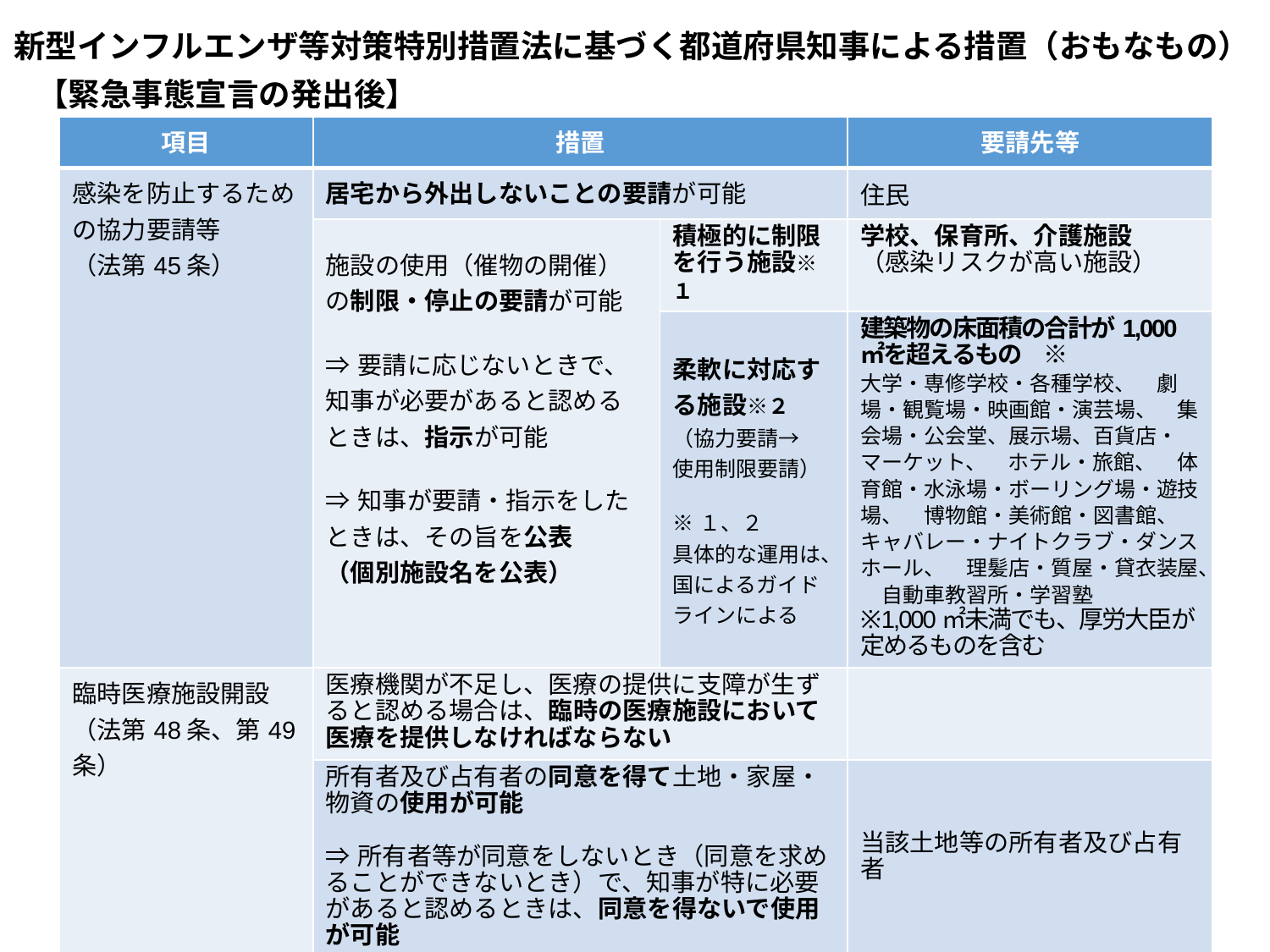

新型インフルエンザ等対策特別措置法に基づく都道府県知事による措置（おもなもの）
【緊急事態宣言の発出後】
| 項目 | 措置 |  | 要請先等 |
| --- | --- | --- | --- |
| 感染を防止するための協力要請等 （法第45条） | 居宅から外出しないことの要請が可能 |  | 住民 |
|  | 施設の使用（催物の開催）の制限・停止の要請が可能 ⇒要請に応じないときで、知事が必要があると認めるときは、指示が可能 ⇒知事が要請・指示をしたときは、その旨を公表 （個別施設名を公表） | 積極的に制限を行う施設※１ | 学校、保育所、介護施設 （感染リスクが高い施設） |
|  |  | 柔軟に対応する施設※２ （協力要請→ 使用制限要請） ※１、２ 具体的な運用は、国によるガイドラインによる | 建築物の床面積の合計が1,000㎡を超えるもの　※ 大学・専修学校・各種学校、　劇場・観覧場・映画館・演芸場、　集会場・公会堂、展示場、百貨店・マーケット、　ホテル・旅館、　体育館・水泳場・ボーリング場・遊技場、　博物館・美術館・図書館、　キャバレー・ナイトクラブ・ダンスホール、　理髪店・質屋・貸衣装屋、　自動車教習所・学習塾 ※1,000㎡未満でも、厚労大臣が定めるものを含む |
| 臨時医療施設開設 （法第48条、第49条） | 医療機関が不足し、医療の提供に支障が生ずると認める場合は、臨時の医療施設において医療を提供しなければならない |  |  |
|  | 所有者及び占有者の同意を得て土地・家屋・物資の使用が可能 ⇒所有者等が同意をしないとき（同意を求めることができないとき）で、知事が特に必要があると認めるときは、同意を得ないで使用が可能 |  | 当該土地等の所有者及び占有者 |